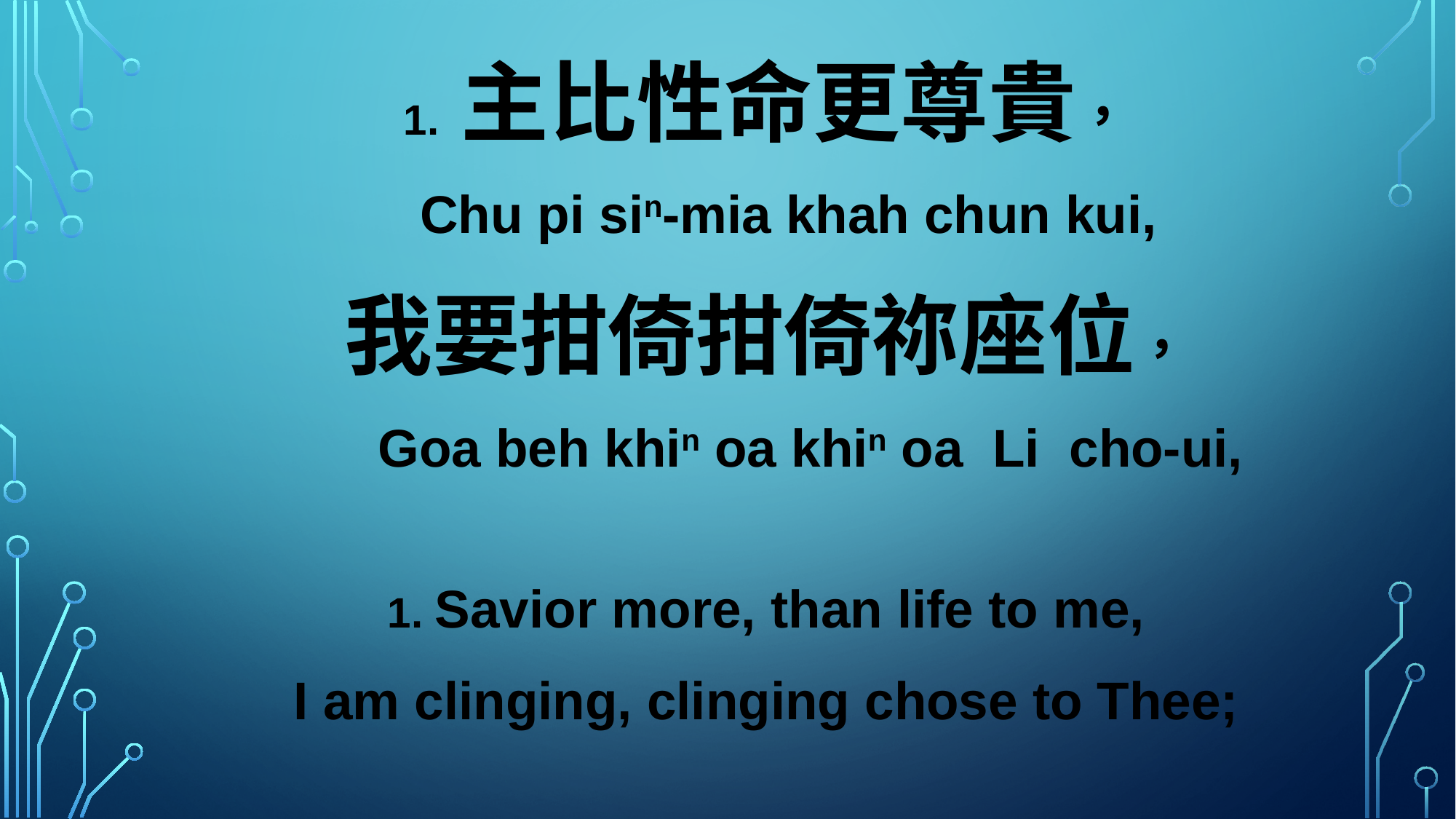

1. 主比性命更尊貴，
   Chu pi sin-mia khah chun kui,
我要拑倚拑倚祢座位，
         Goa beh khin oa khin oa  Li  cho-ui,

1. Savior more, than life to me,
I am clinging, clinging chose to Thee;